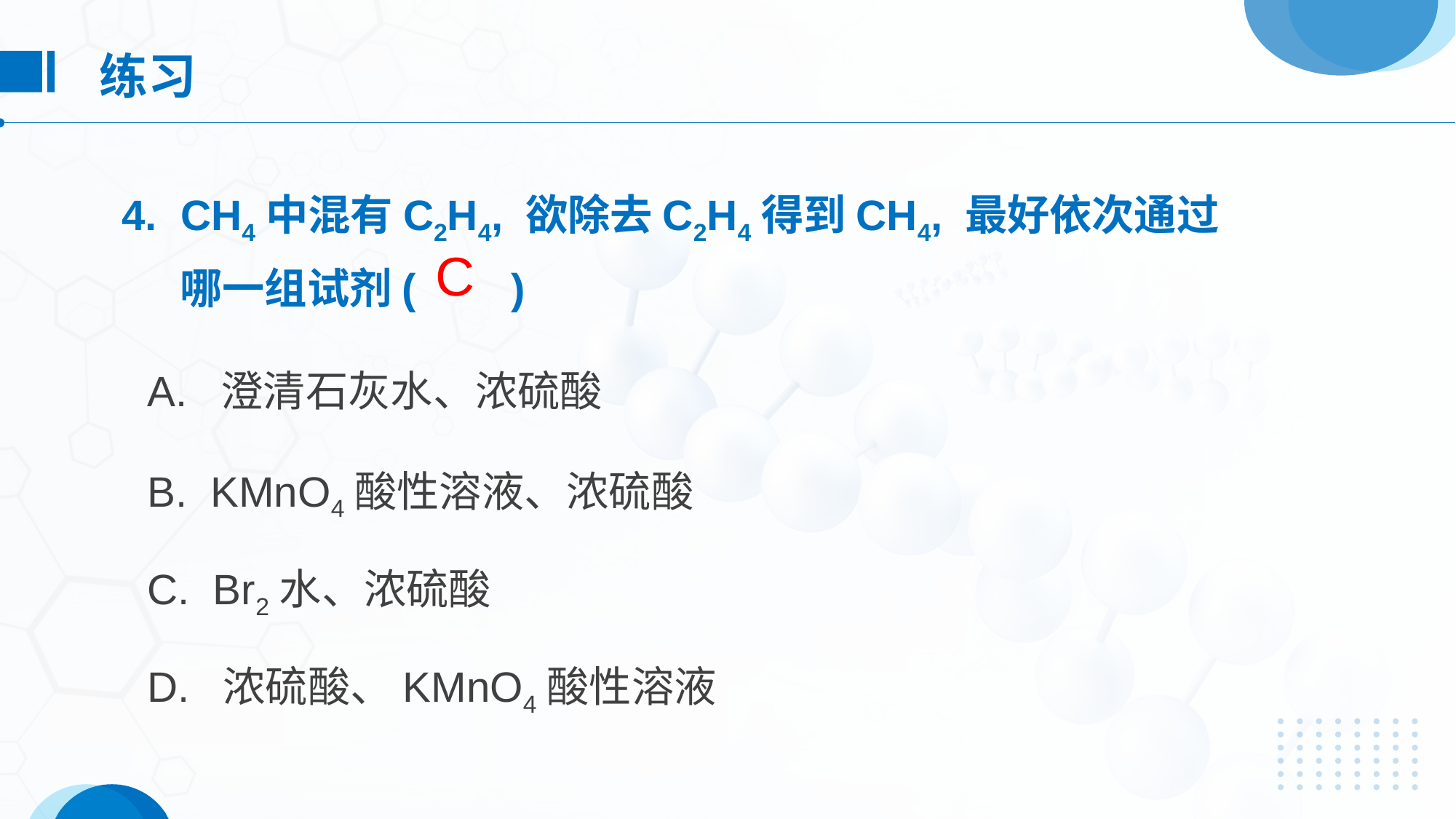

练习

4.  CH4中混有C2H4, 欲除去C2H4得到CH4, 最好依次通过
     哪一组试剂(        )
C
A.  澄清石灰水、浓硫酸
B.  KMnO4酸性溶液、浓硫酸
C.  Br2水、浓硫酸
D.  浓硫酸、KMnO4酸性溶液